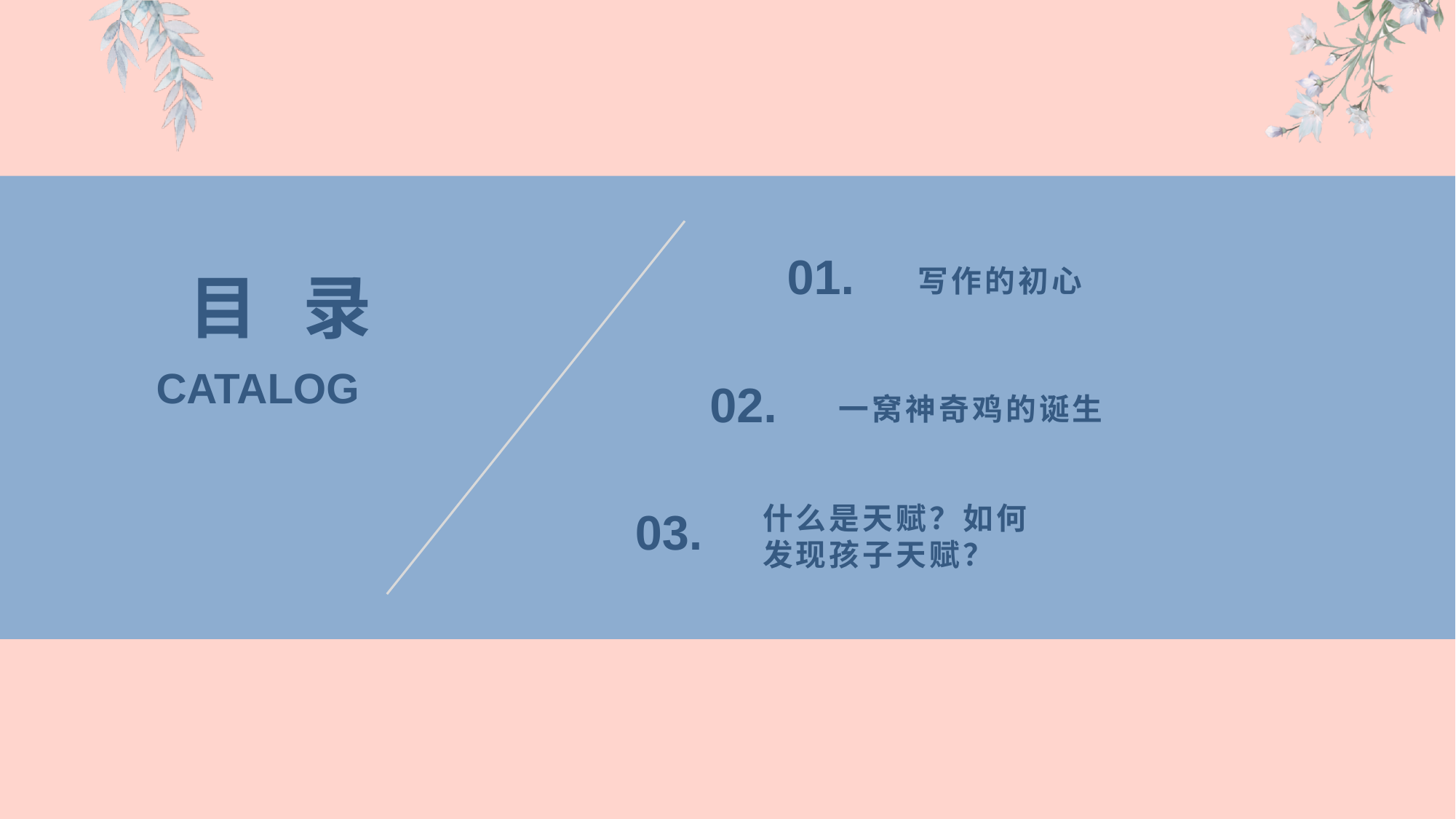

01.
目录
写作的初心
CATALOG
02.
一窝神奇鸡的诞生
03.
什么是天赋？如何发现孩子天赋？